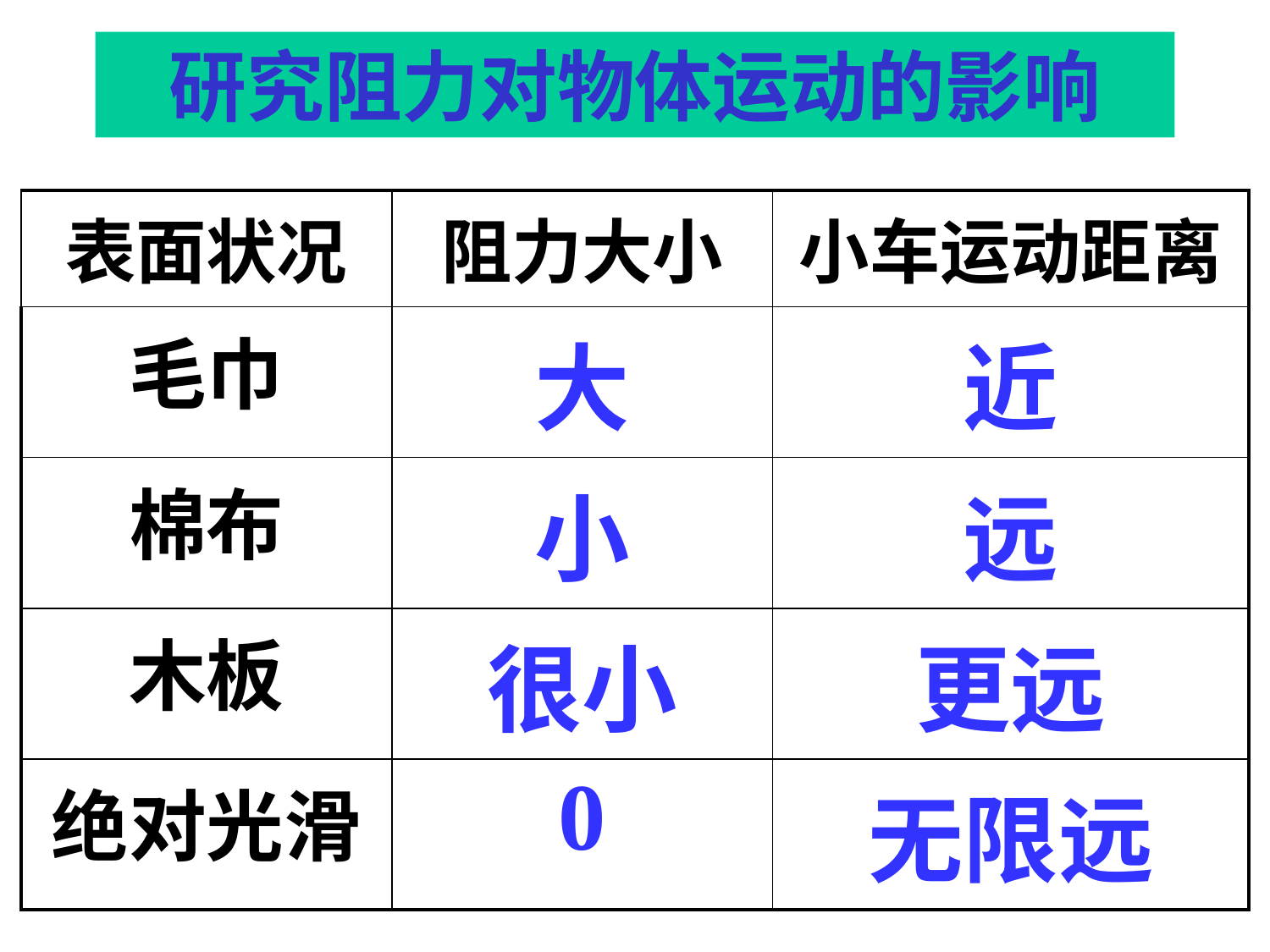

研究阻力对物体运动的影响
| 表面状况 | 阻力大小 | 小车运动距离 |
| --- | --- | --- |
| 毛巾 | 大 | 近 |
| 棉布 | 小 | 远 |
| 木板 | 很小 | 更远 |
| 绝对光滑 | 0 | 无限远 |